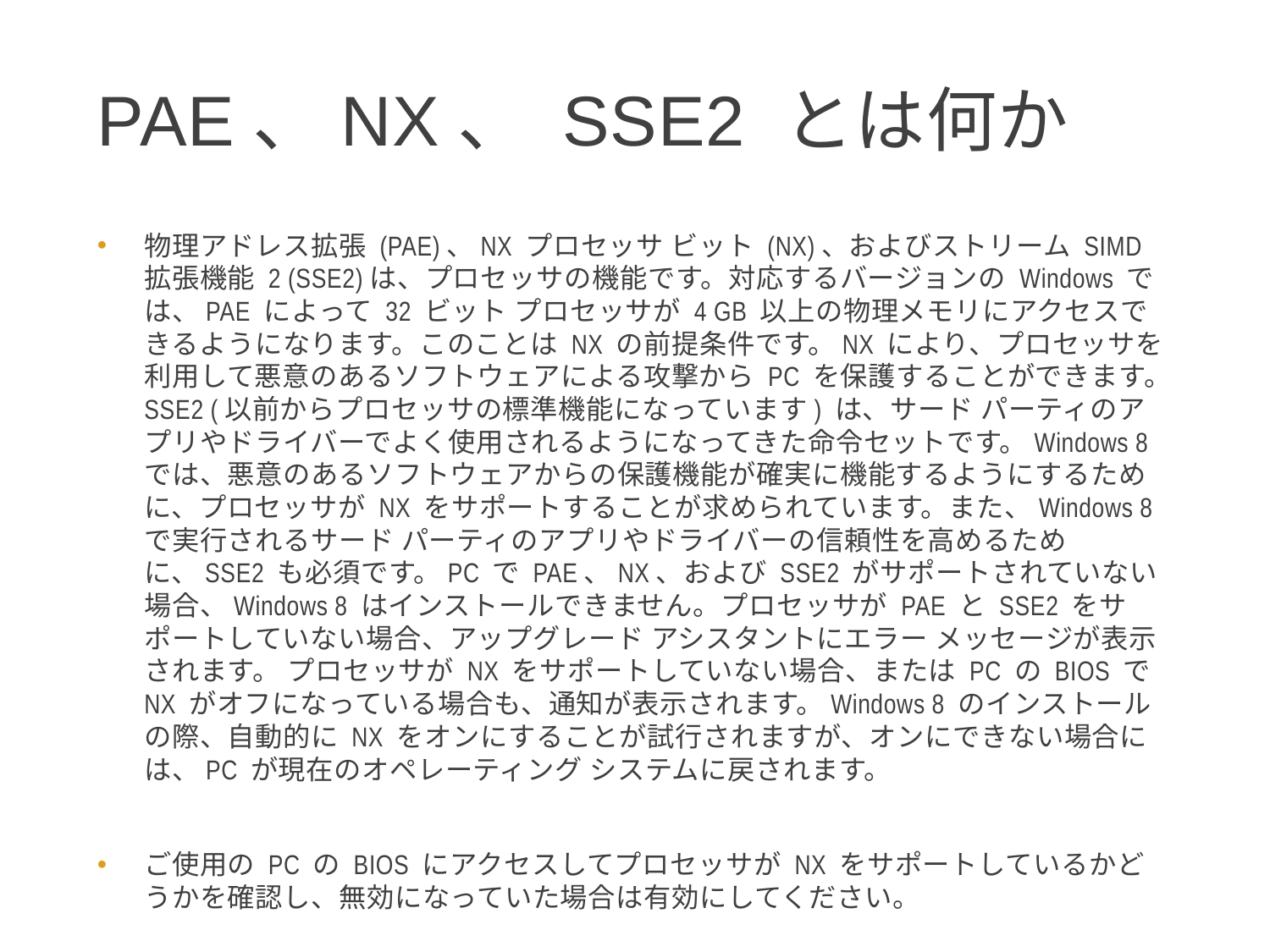

# PAE、NX、 SSE2 とは何か
物理アドレス拡張 (PAE)、NX プロセッサ ビット (NX)、およびストリーム SIMD 拡張機能 2 (SSE2)は、プロセッサの機能です。対応するバージョンの Windows では、PAE によって 32 ビット プロセッサが 4 GB 以上の物理メモリにアクセスできるようになります。このことは NX の前提条件です。NX により、プロセッサを利用して悪意のあるソフトウェアによる攻撃から PC を保護することができます。SSE2 (以前からプロセッサの標準機能になっています) は、サード パーティのアプリやドライバーでよく使用されるようになってきた命令セットです。Windows 8 では、悪意のあるソフトウェアからの保護機能が確実に機能するようにするために、プロセッサが NX をサポートすることが求められています。また、Windows 8 で実行されるサード パーティのアプリやドライバーの信頼性を高めるために、SSE2 も必須です。PC で PAE、NX、および SSE2 がサポートされていない場合、Windows 8 はインストールできません。プロセッサが PAE と SSE2 をサポートしていない場合、アップグレード アシスタントにエラー メッセージが表示されます。 プロセッサが NX をサポートしていない場合、または PC の BIOS で NX がオフになっている場合も、通知が表示されます。Windows 8 のインストールの際、自動的に NX をオンにすることが試行されますが、オンにできない場合には、PC が現在のオペレーティング システムに戻されます。

ご使用の PC の BIOS にアクセスしてプロセッサが NX をサポートしているかどうかを確認し、無効になっていた場合は有効にしてください。